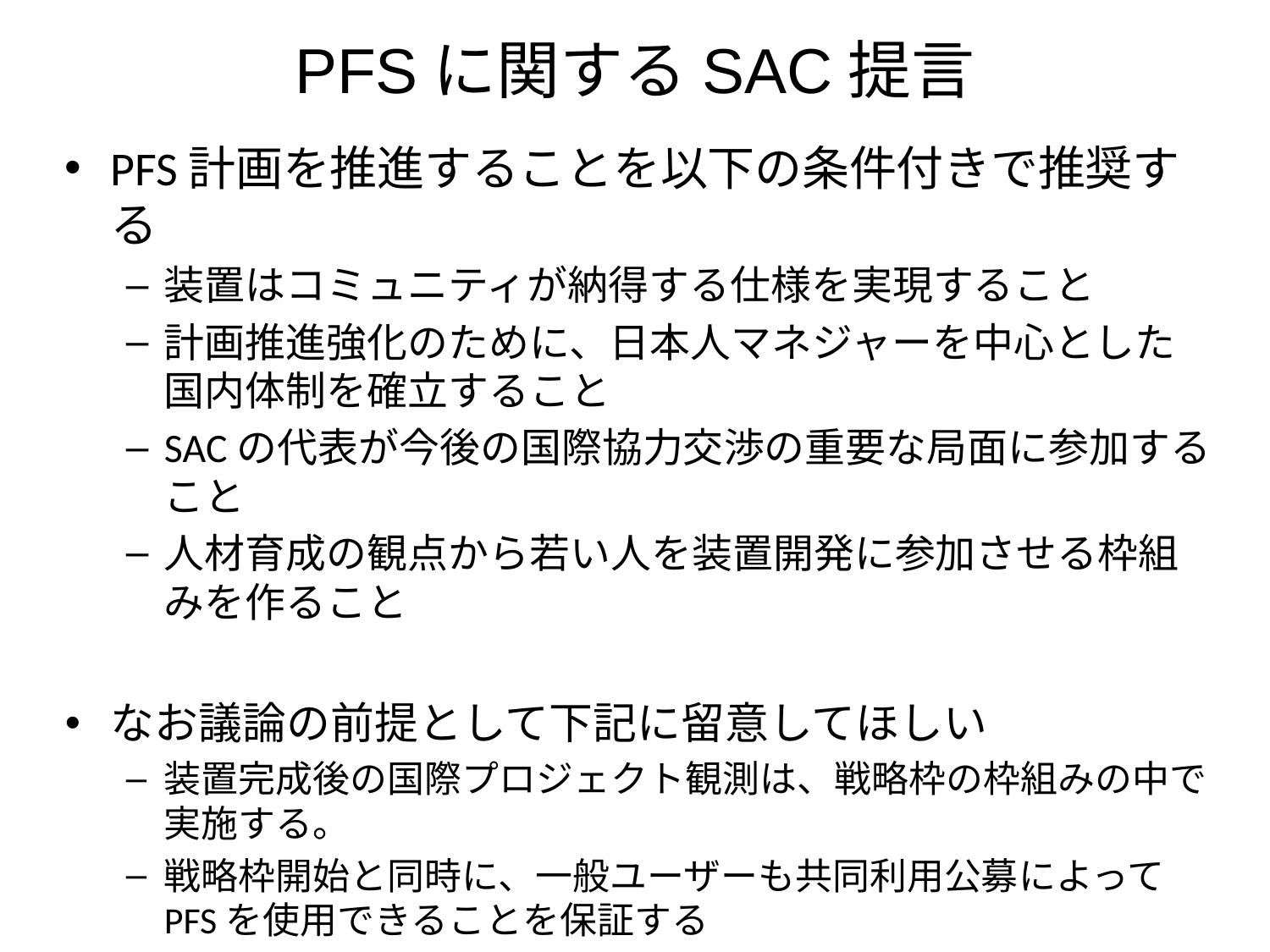

# PFSに関するSAC提言
PFS計画を推進することを以下の条件付きで推奨する
装置はコミュニティが納得する仕様を実現すること
計画推進強化のために、日本人マネジャーを中心とした国内体制を確立すること
SACの代表が今後の国際協力交渉の重要な局面に参加すること
人材育成の観点から若い人を装置開発に参加させる枠組みを作ること

なお議論の前提として下記に留意してほしい
装置完成後の国際プロジェクト観測は、戦略枠の枠組みの中で実施する。
戦略枠開始と同時に、一般ユーザーも共同利用公募によってPFSを使用できることを保証する